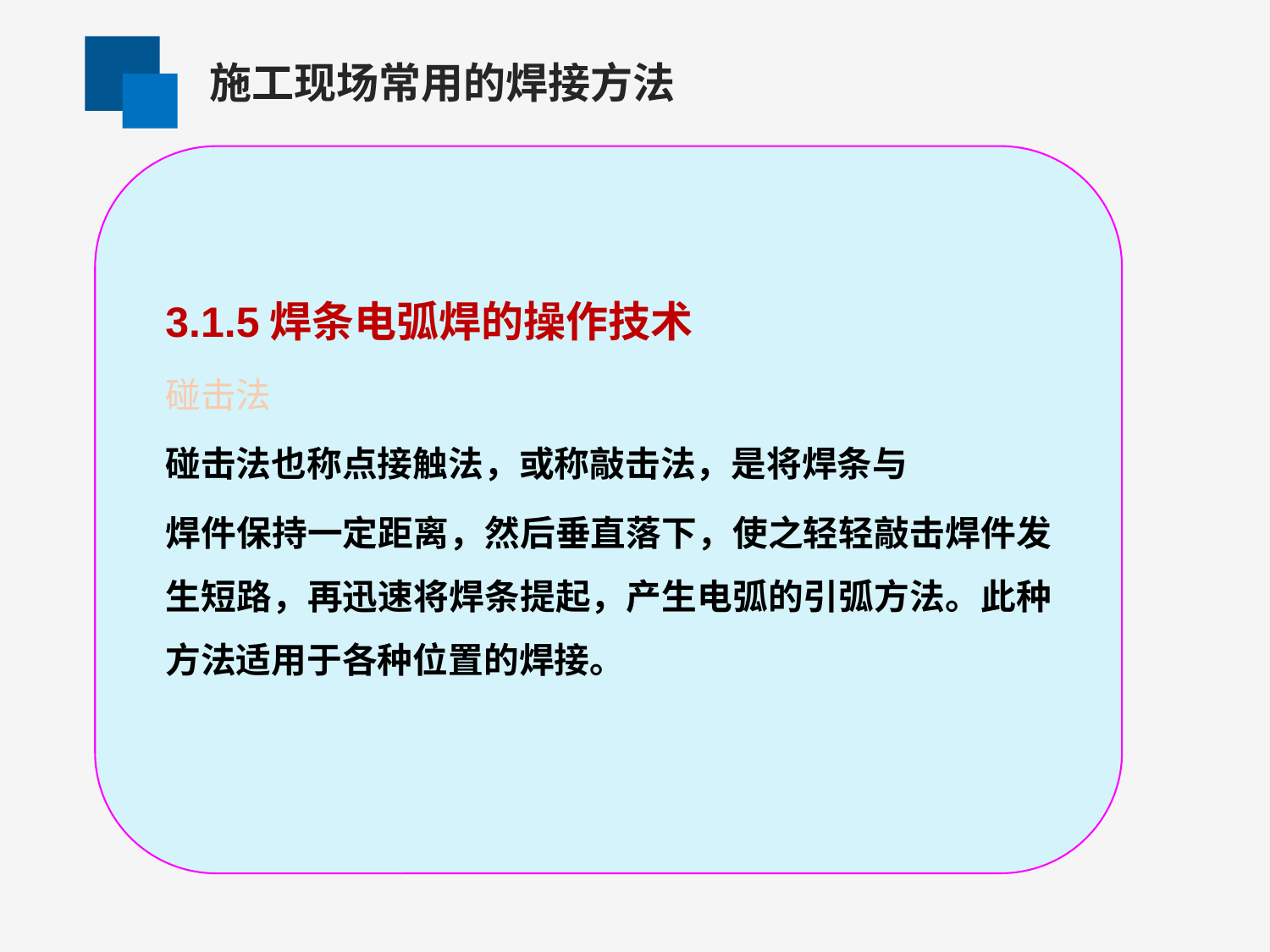

施工现场常用的焊接方法
3.1.5焊条电弧焊的操作技术
碰击法
碰击法也称点接触法，或称敲击法，是将焊条与
焊件保持一定距离，然后垂直落下，使之轻轻敲击焊件发生短路，再迅速将焊条提起，产生电弧的引弧方法。此种方法适用于各种位置的焊接。